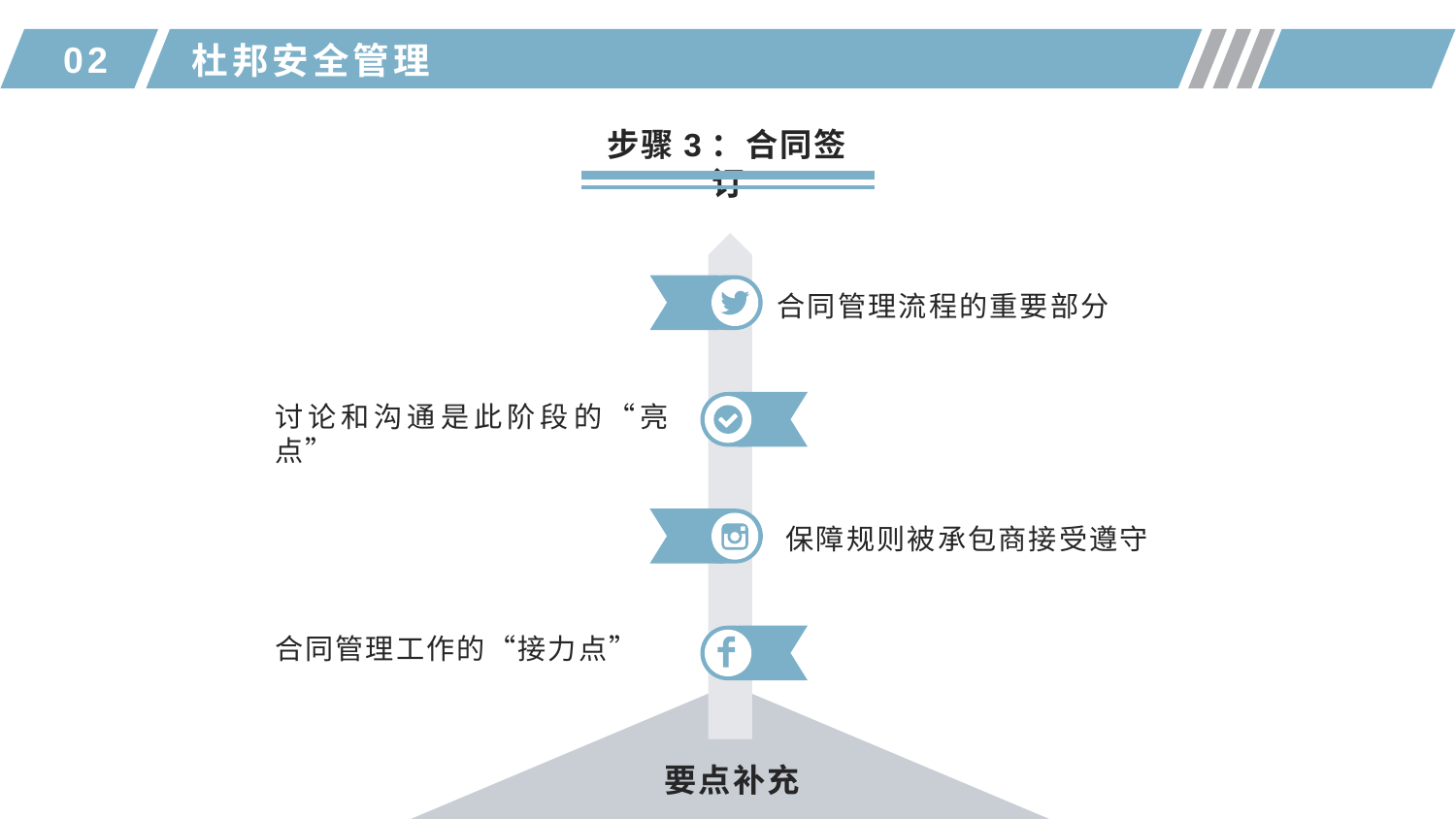

02
杜邦安全管理
步骤3：合同签订

合同管理流程的重要部分
讨论和沟通是此阶段的“亮点”
保障规则被承包商接受遵守
合同管理工作的“接力点”
要点补充